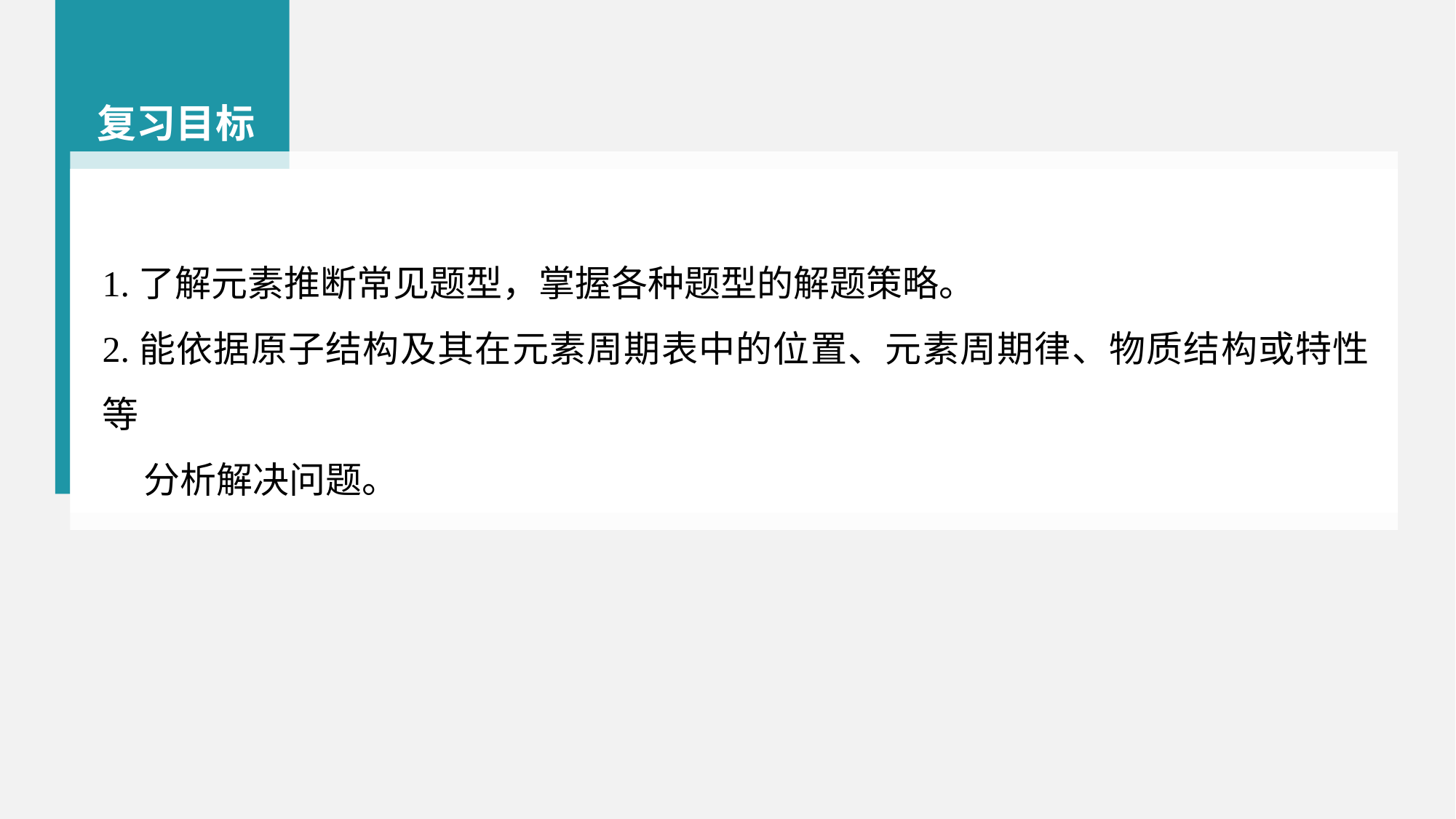

复习目标

1.了解元素推断常见题型，掌握各种题型的解题策略。
2.能依据原子结构及其在元素周期表中的位置、元素周期律、物质结构或特性等
    分析解决问题。